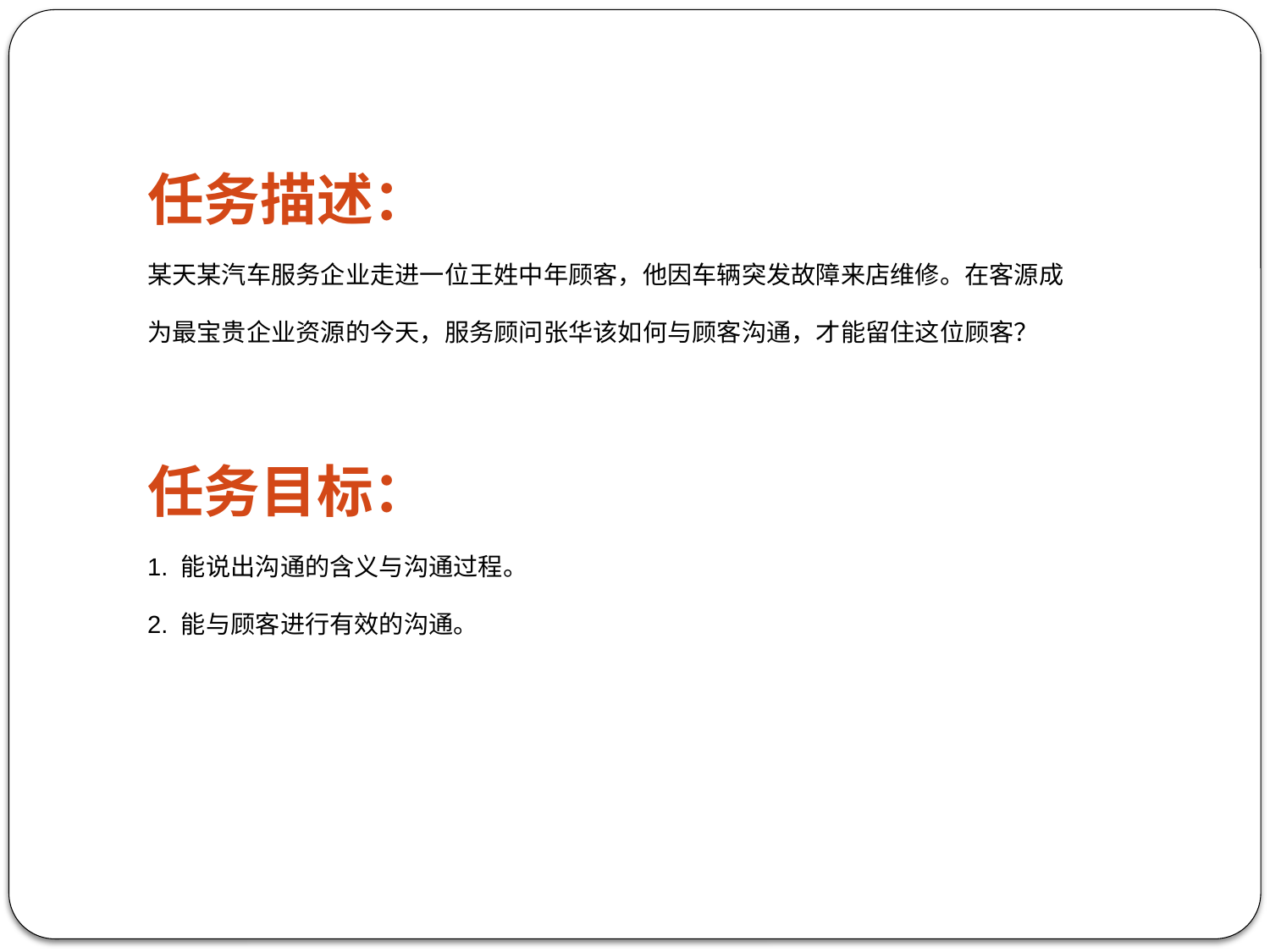

任务描述：
某天某汽车服务企业走进一位王姓中年顾客，他因车辆突发故障来店维修。在客源成
为最宝贵企业资源的今天，服务顾问张华该如何与顾客沟通，才能留住这位顾客？

任务目标：
1. 能说出沟通的含义与沟通过程。
2. 能与顾客进行有效的沟通。